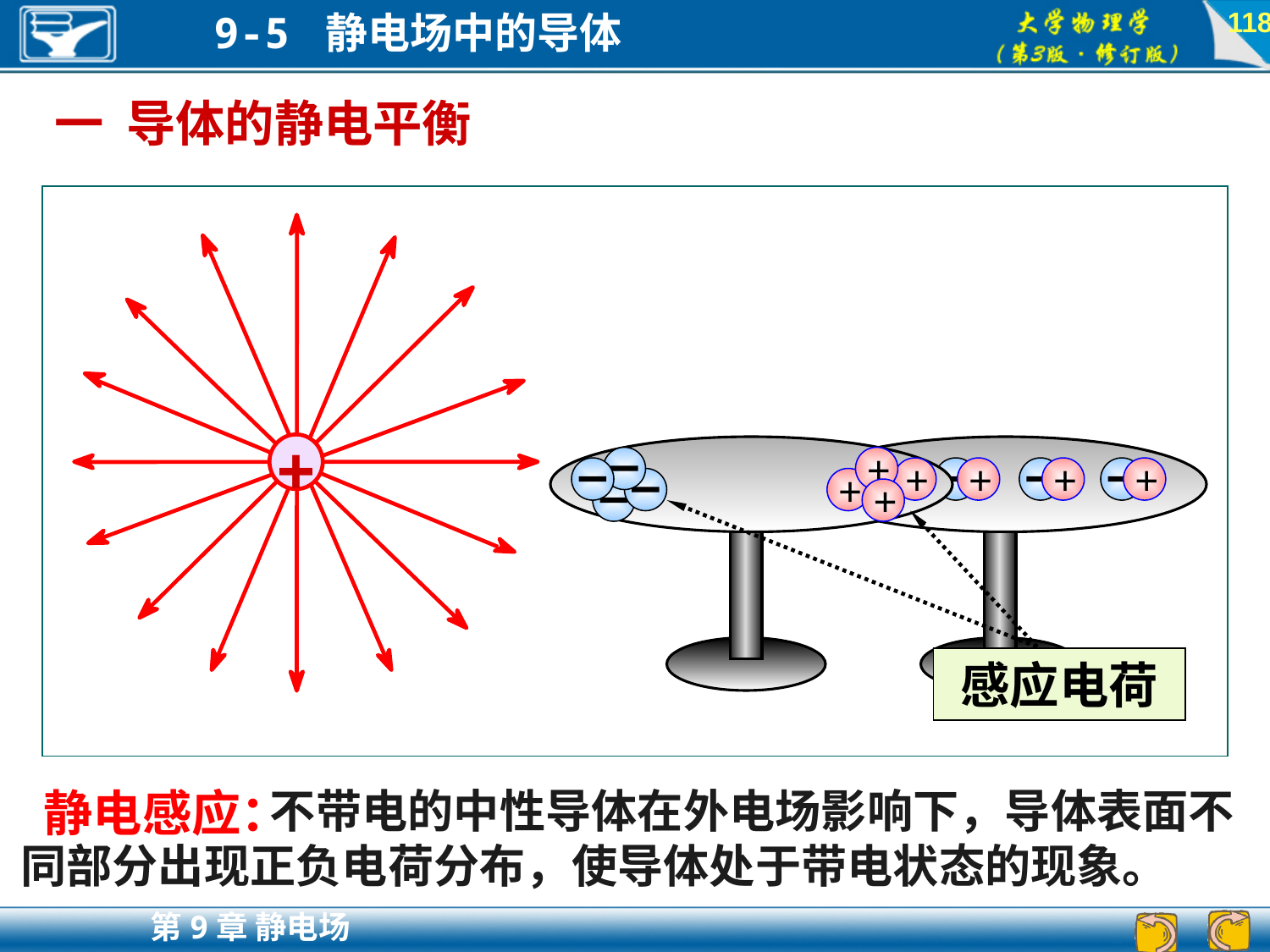

118
一  导体的静电平衡

+

+

+

+

+

+

+

+

+

感应电荷
                       不带电的中性导体在外电场影响下，导体表面不同部分出现正负电荷分布，使导体处于带电状态的现象。
静电感应：